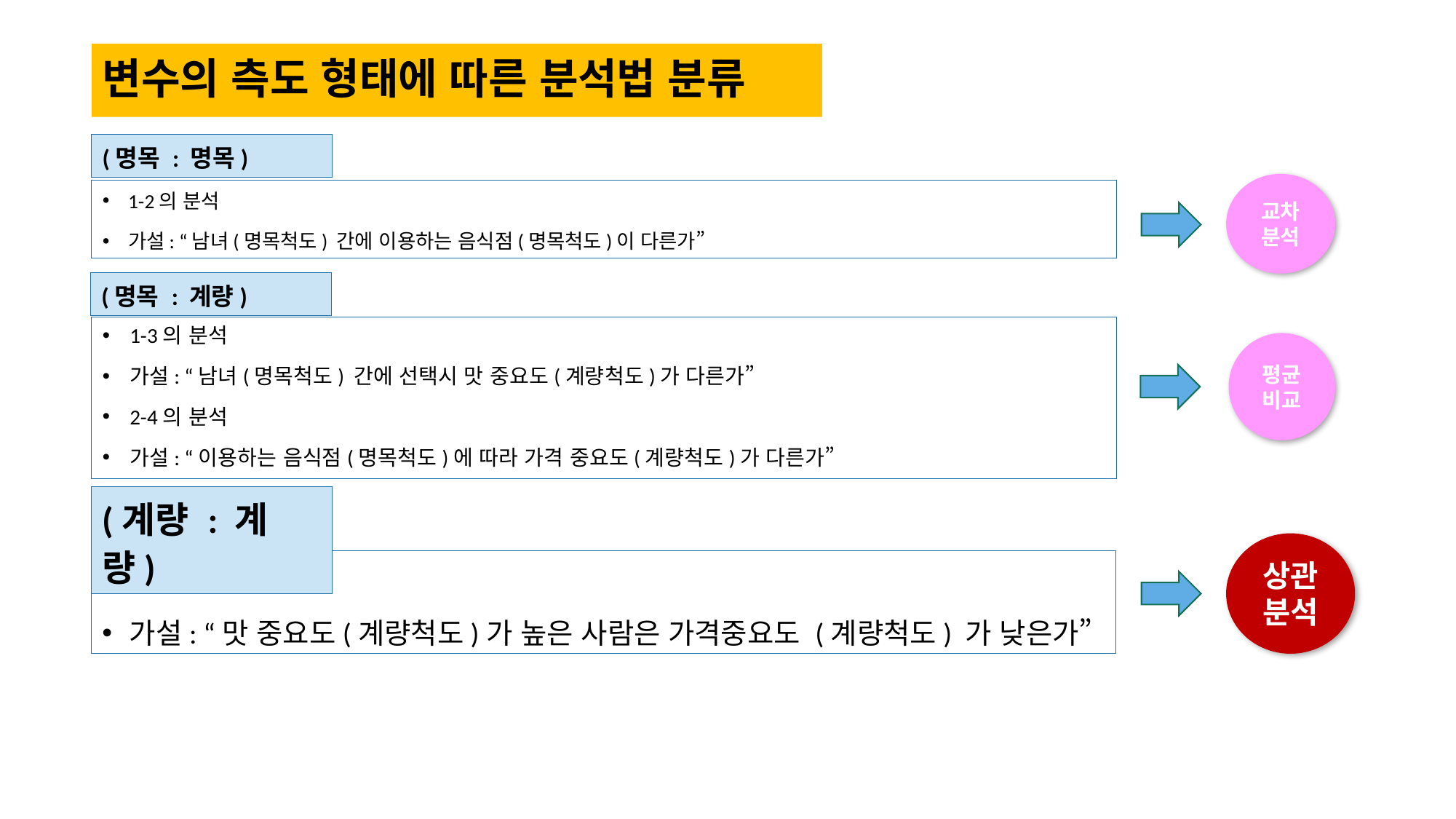

변수의 측도 형태에 따른 분석법 분류
(명목 : 명목)
교차분석
1-2의 분석
가설: “남녀(명목척도) 간에 이용하는 음식점(명목척도)이 다른가”

(명목 : 계량)
1-3의 분석
가설: “남녀(명목척도) 간에 선택시 맛 중요도(계량척도)가 다른가”
2-4의 분석
가설: “이용하는 음식점(명목척도)에 따라 가격 중요도(계량척도)가 다른가”
평균
비교

(계량 : 계량)
상관분석
3-4의 분석
가설: “맛 중요도(계량척도)가 높은 사람은 가격중요도 (계량척도) 가 낮은가”